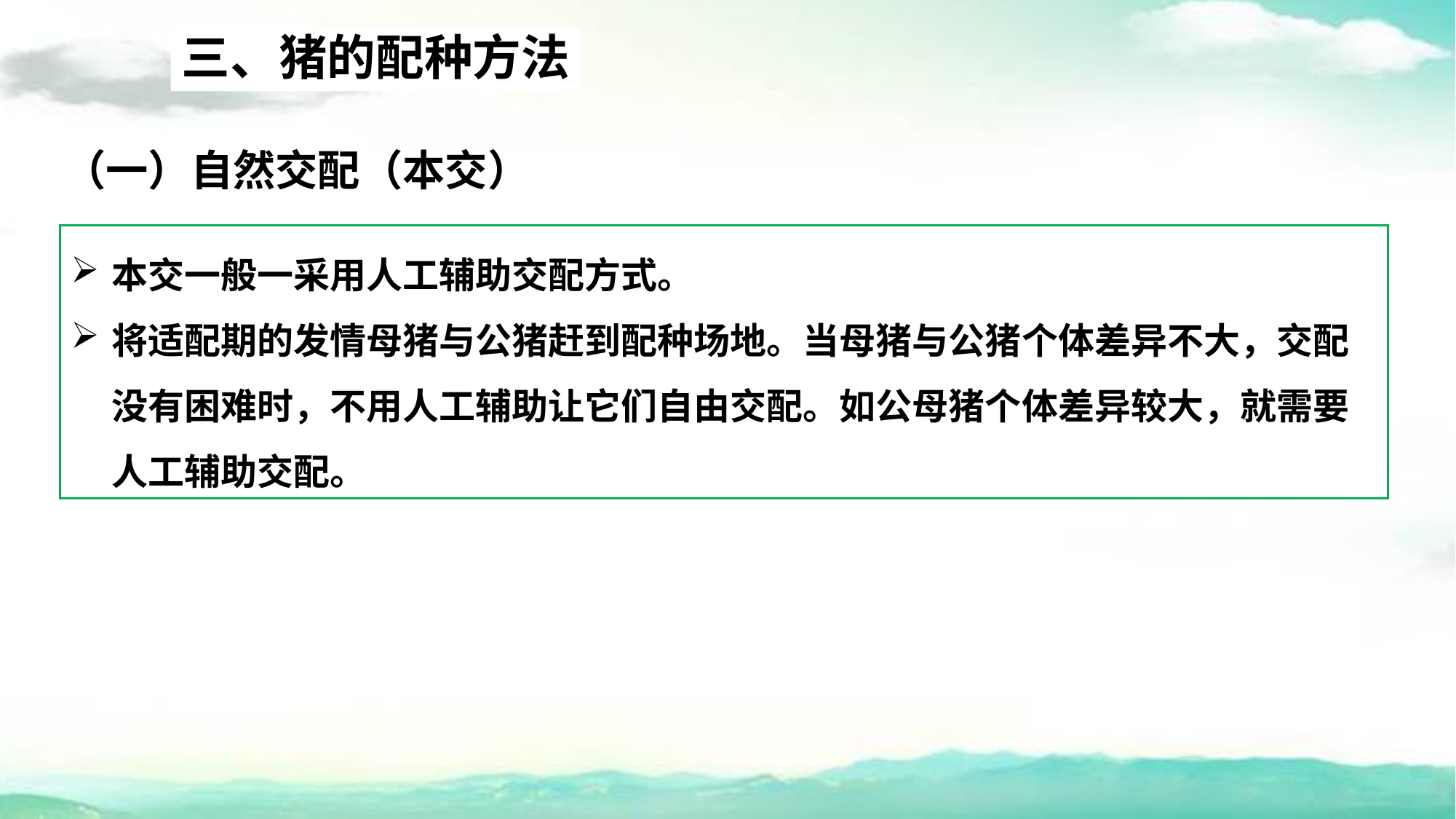

三、猪的配种方法
（一）自然交配（本交）
本交一般一采用人工辅助交配方式。
将适配期的发情母猪与公猪赶到配种场地。当母猪与公猪个体差异不大，交配没有困难时，不用人工辅助让它们自由交配。如公母猪个体差异较大，就需要人工辅助交配。